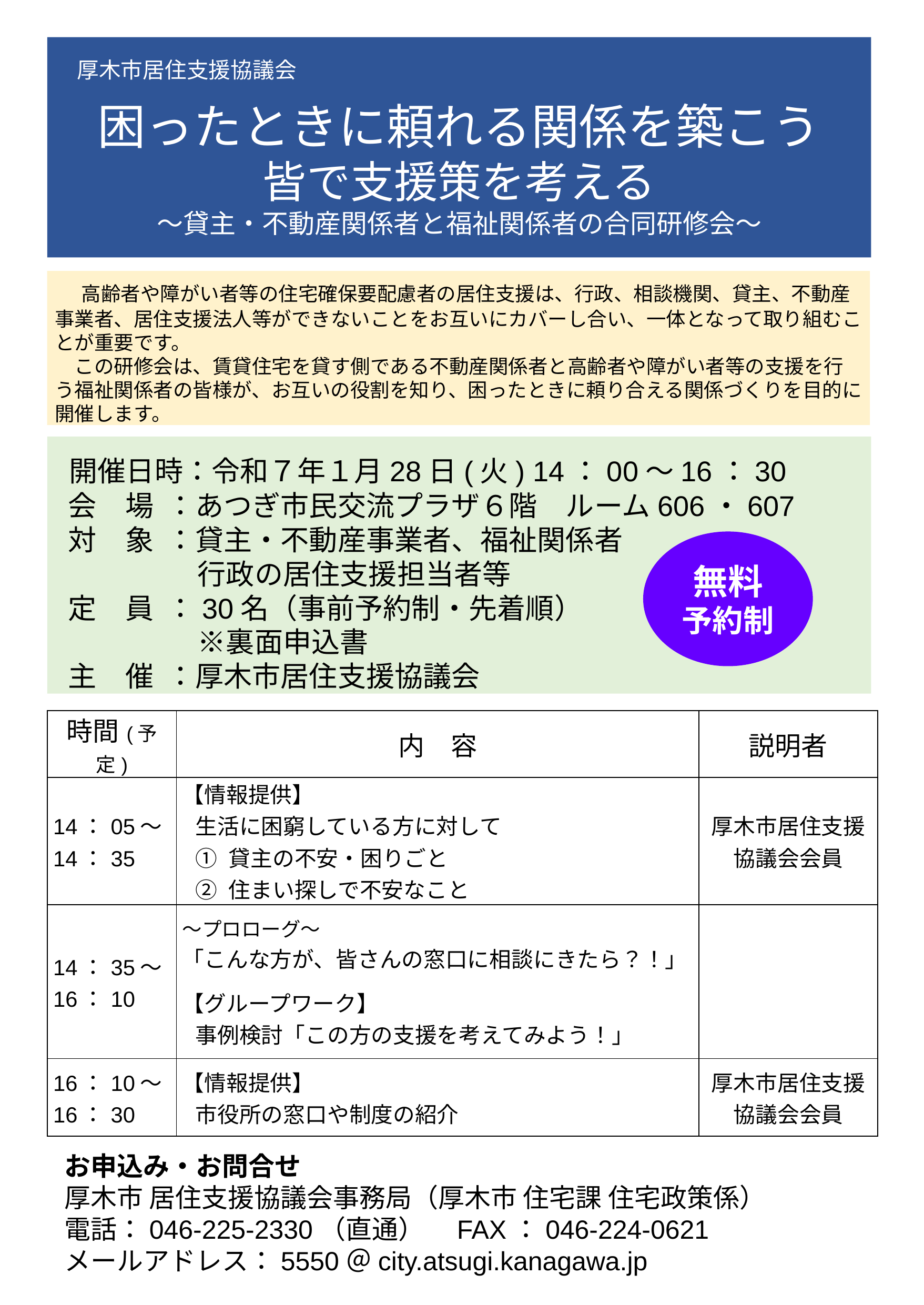

厚木市居住支援協議会

困ったときに頼れる関係を築こう
皆で支援策を考える
～貸主・不動産関係者と福祉関係者の合同研修会～
　高齢者や障がい者等の住宅確保要配慮者の居住支援は、行政、相談機関、貸主、不動産事業者、居住支援法人等ができないことをお互いにカバーし合い、一体となって取り組むことが重要です。
　この研修会は、賃貸住宅を貸す側である不動産関係者と高齢者や障がい者等の支援を行う福祉関係者の皆様が、お互いの役割を知り、困ったときに頼り合える関係づくりを目的に開催します。

 開催日時：令和７年１月28日(火) 14：00～16：30
 会　場  ：あつぎ市民交流プラザ６階　ルーム606・607
 対　象  ：貸主・不動産事業者、福祉関係者
　　　　　行政の居住支援担当者等
 定　員  ：30名（事前予約制・先着順）
　　　　　※裏面申込書
 主　催  ：厚木市居住支援協議会
無料
予約制
| 時間(予定) | 内　容 | 説明者 |
| --- | --- | --- |
| 14：05～ 14：35 | 【情報提供】 生活に困窮している方に対して ① 貸主の不安・困りごと ② 住まい探しで不安なこと | 厚木市居住支援 協議会会員 |
| 14：35～ 16：10 | ～プロローグ～ 「こんな方が、皆さんの窓口に相談にきたら？！」 【グループワーク】 事例検討「この方の支援を考えてみよう！」 |  |
| 16：10～ 16：30 | 【情報提供】 市役所の窓口や制度の紹介 | 厚木市居住支援 協議会会員 |
お申込み・お問合せ
厚木市 居住支援協議会事務局（厚木市 住宅課 住宅政策係）
電話：046-225-2330（直通）　FAX：046-224-0621
メールアドレス：5550＠city.atsugi.kanagawa.jp